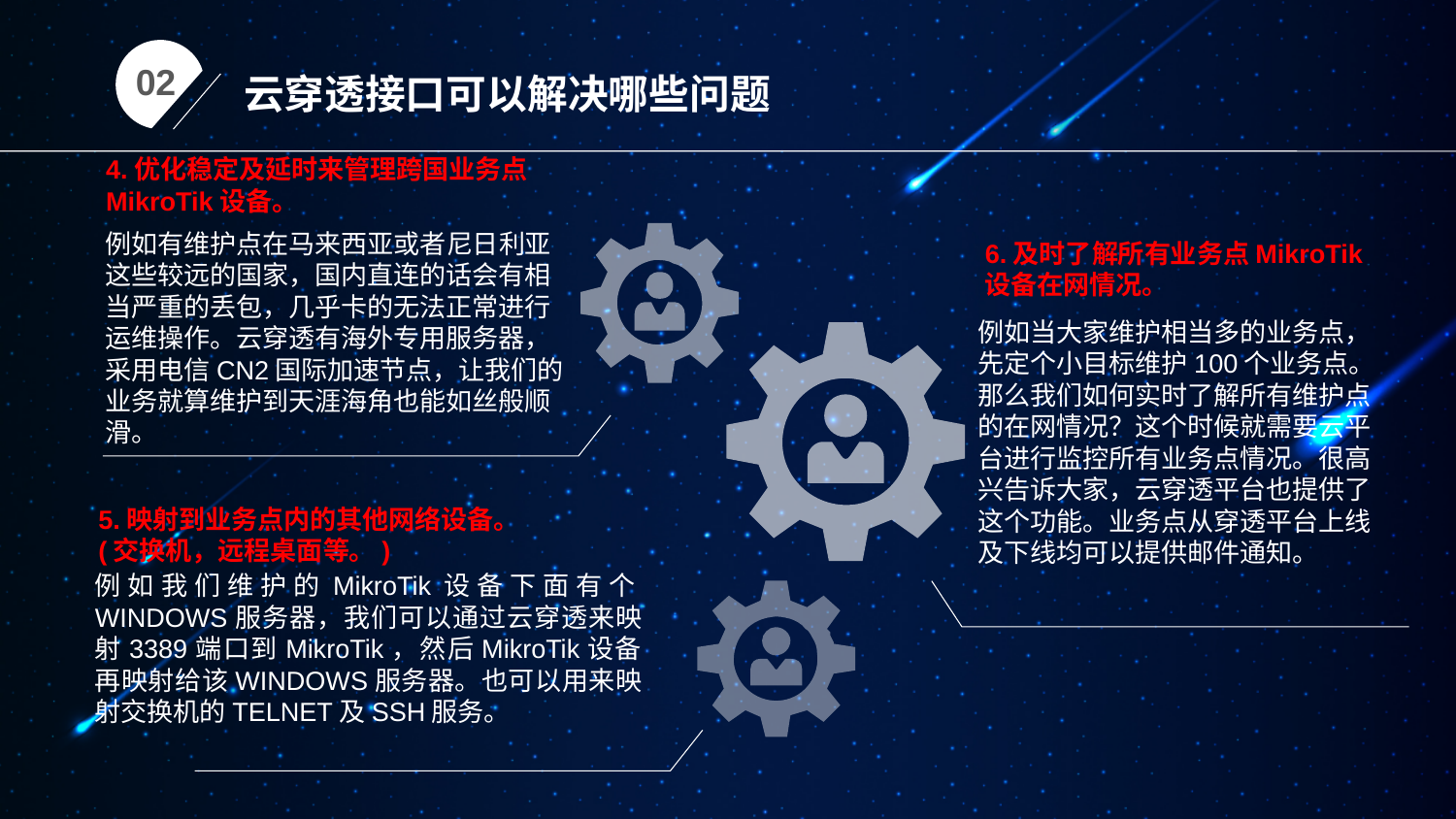

02

云穿透接口可以解决哪些问题
4.优化稳定及延时来管理跨国业务点MikroTik设备。

例如有维护点在马来西亚或者尼日利亚这些较远的国家，国内直连的话会有相当严重的丢包，几乎卡的无法正常进行运维操作。云穿透有海外专用服务器，采用电信CN2国际加速节点，让我们的业务就算维护到天涯海角也能如丝般顺滑。

6.及时了解所有业务点MikroTik设备在网情况。
例如当大家维护相当多的业务点，先定个小目标维护100个业务点。那么我们如何实时了解所有维护点的在网情况？这个时候就需要云平台进行监控所有业务点情况。很高兴告诉大家，云穿透平台也提供了这个功能。业务点从穿透平台上线及下线均可以提供邮件通知。

5.映射到业务点内的其他网络设备。(交换机，远程桌面等。)
例如我们维护的MikroTik设备下面有个WINDOWS服务器，我们可以通过云穿透来映射3389端口到MikroTik，然后MikroTik设备再映射给该WINDOWS服务器。也可以用来映射交换机的TELNET及SSH服务。